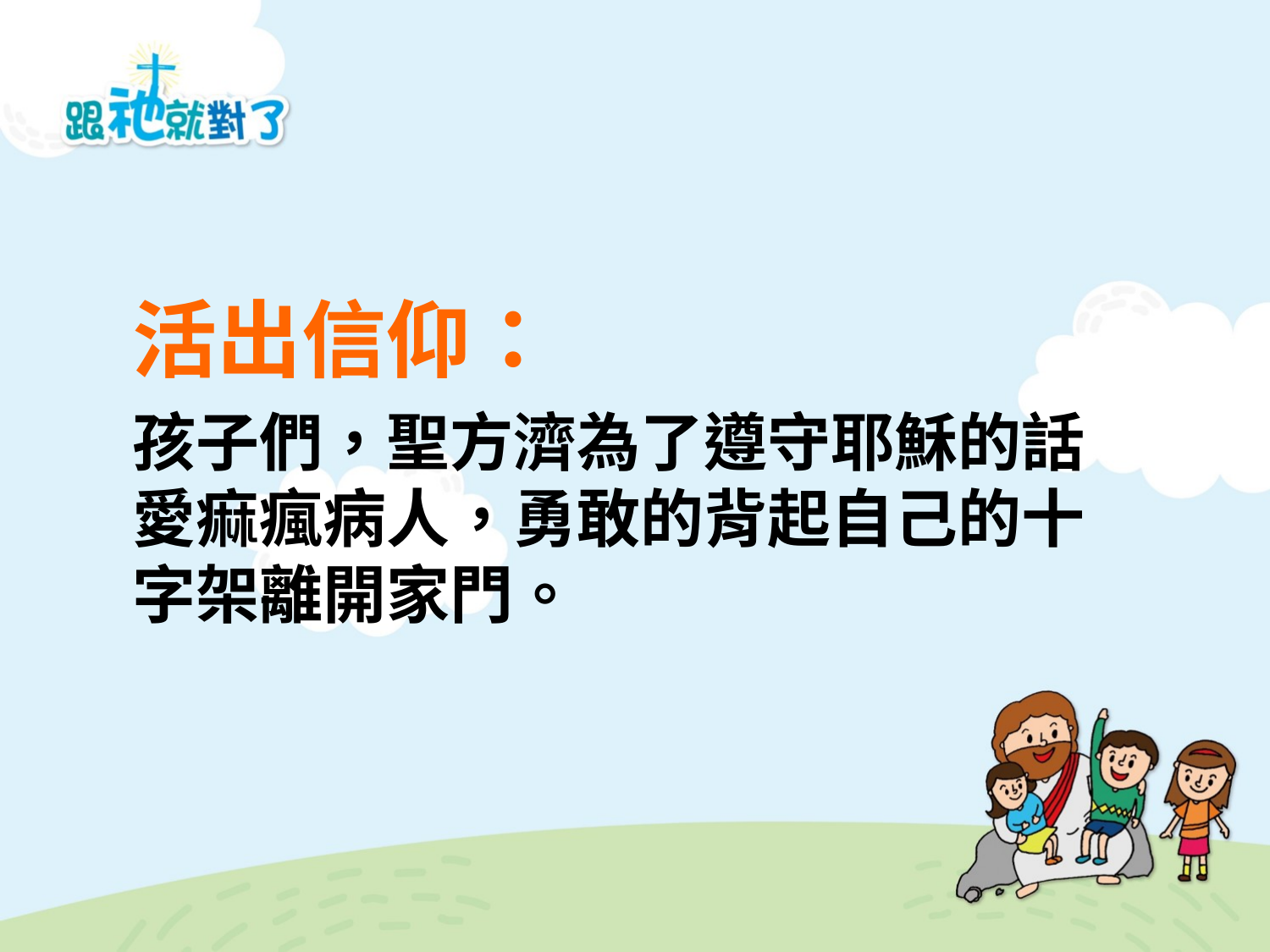

活出信仰：
孩子們，聖方濟為了遵守耶穌的話愛痲瘋病人，勇敢的背起自己的十字架離開家門。